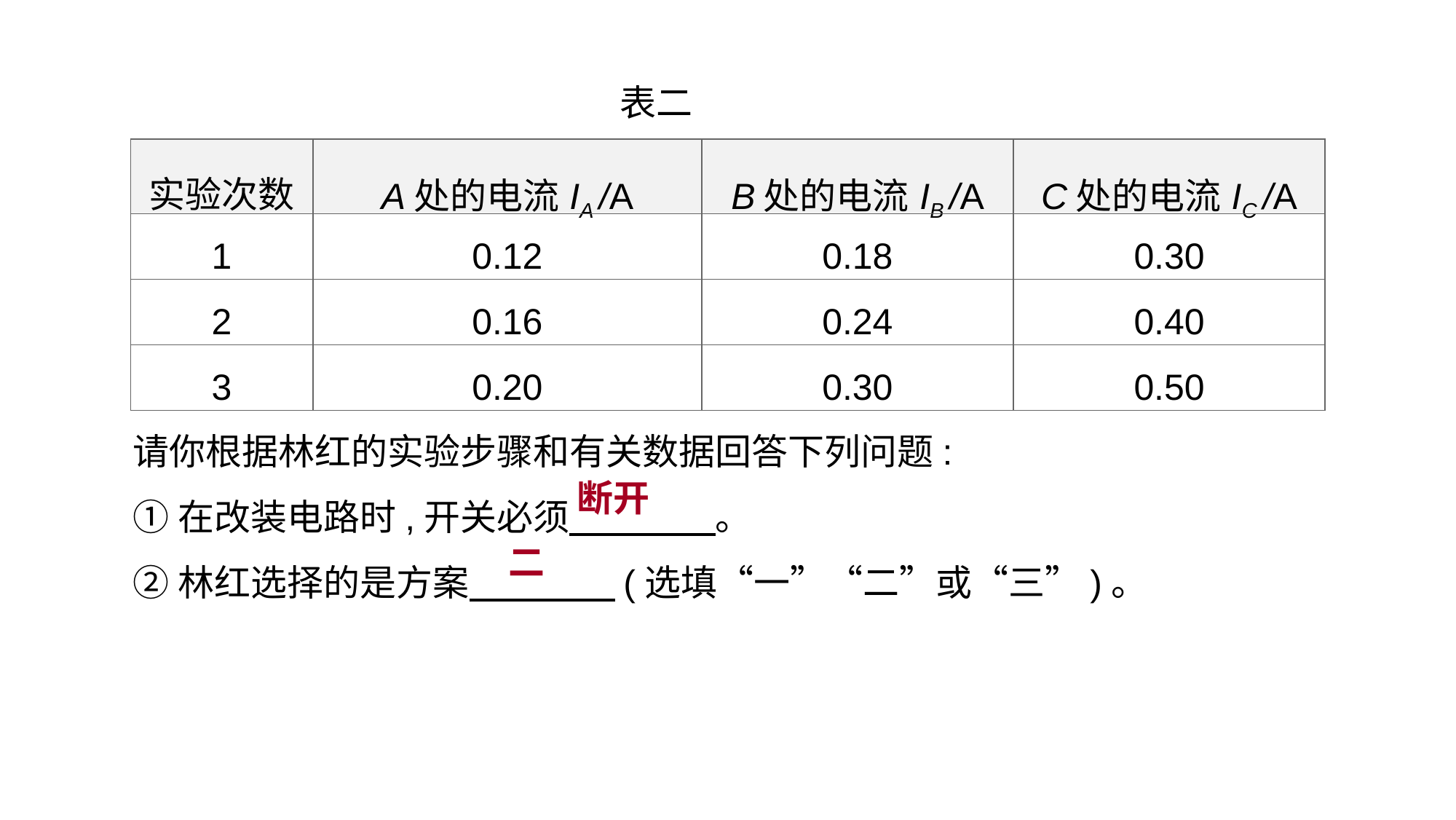

表二
| 实验次数 | A处的电流IA /A | B处的电流IB /A | C处的电流IC /A |
| --- | --- | --- | --- |
| 1 | 0.12 | 0.18 | 0.30 |
| 2 | 0.16 | 0.24 | 0.40 |
| 3 | 0.20 | 0.30 | 0.50 |
请你根据林红的实验步骤和有关数据回答下列问题:
①在改装电路时,开关必须　　　　。
②林红选择的是方案　　　　(选填“一”“二”或“三”)。
断开
二